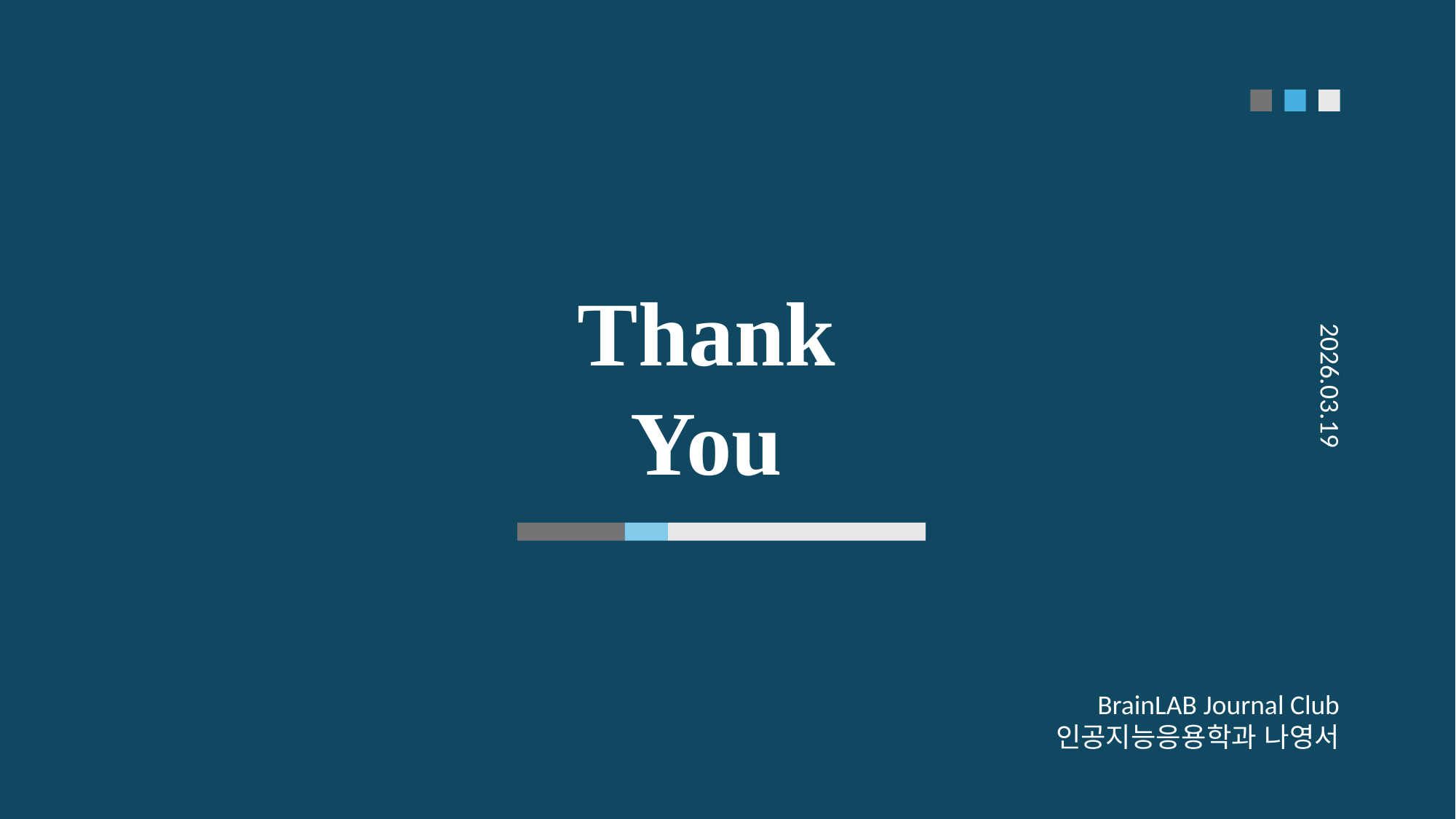

Thank
You
2026.03.19

BrainLAB Journal Club
인공지능응용학과 나영서